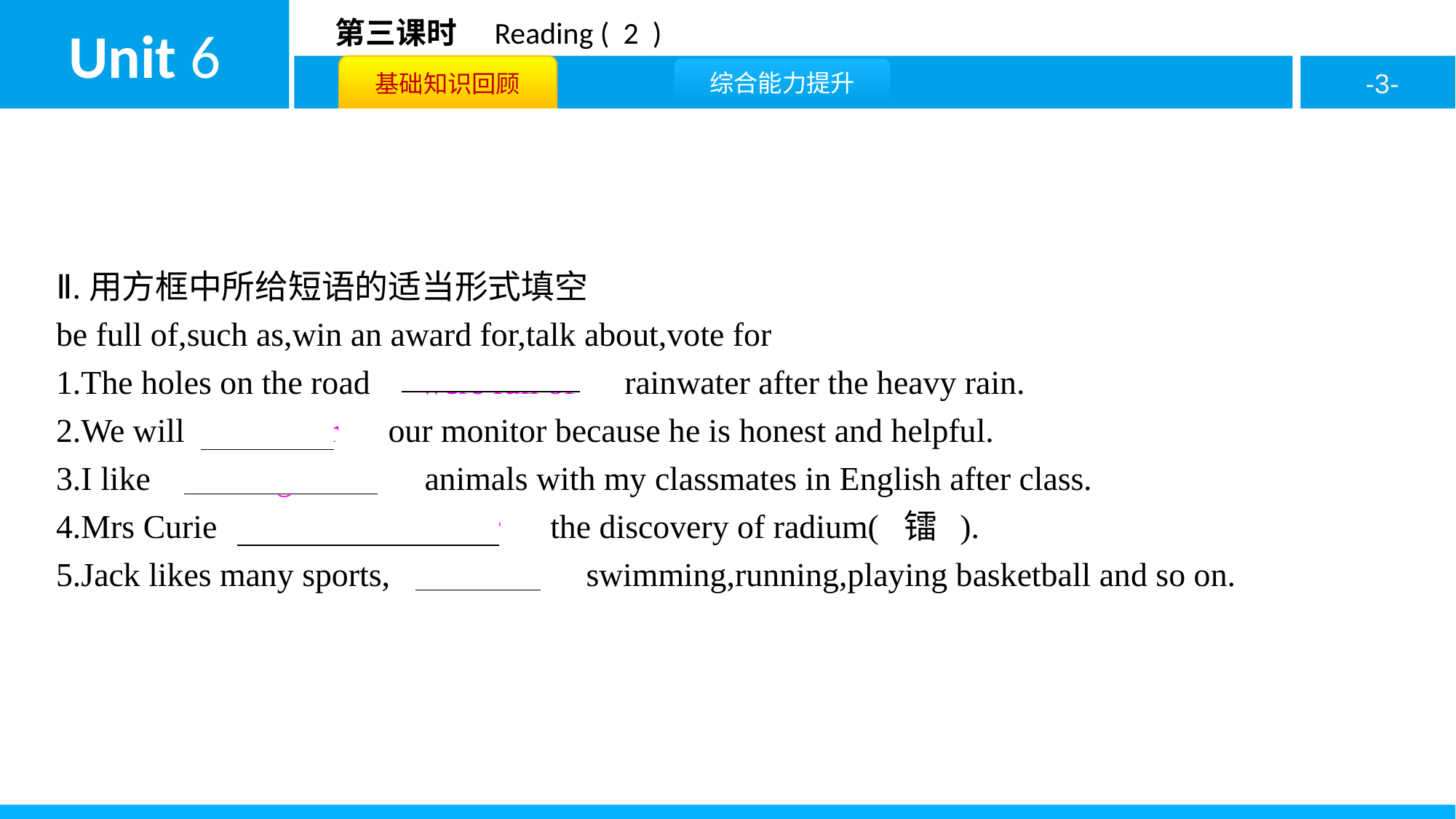

Ⅱ.用方框中所给短语的适当形式填空
be full of,such as,win an award for,talk about,vote for
1.The holes on the road　were full of　rainwater after the heavy rain.
2.We will　vote for　our monitor because he is honest and helpful.
3.I like　talking about　animals with my classmates in English after class.
4.Mrs Curie　won an award for　the discovery of radium(  镭  ).
5.Jack likes many sports,　such as　swimming,running,playing basketball and so on.